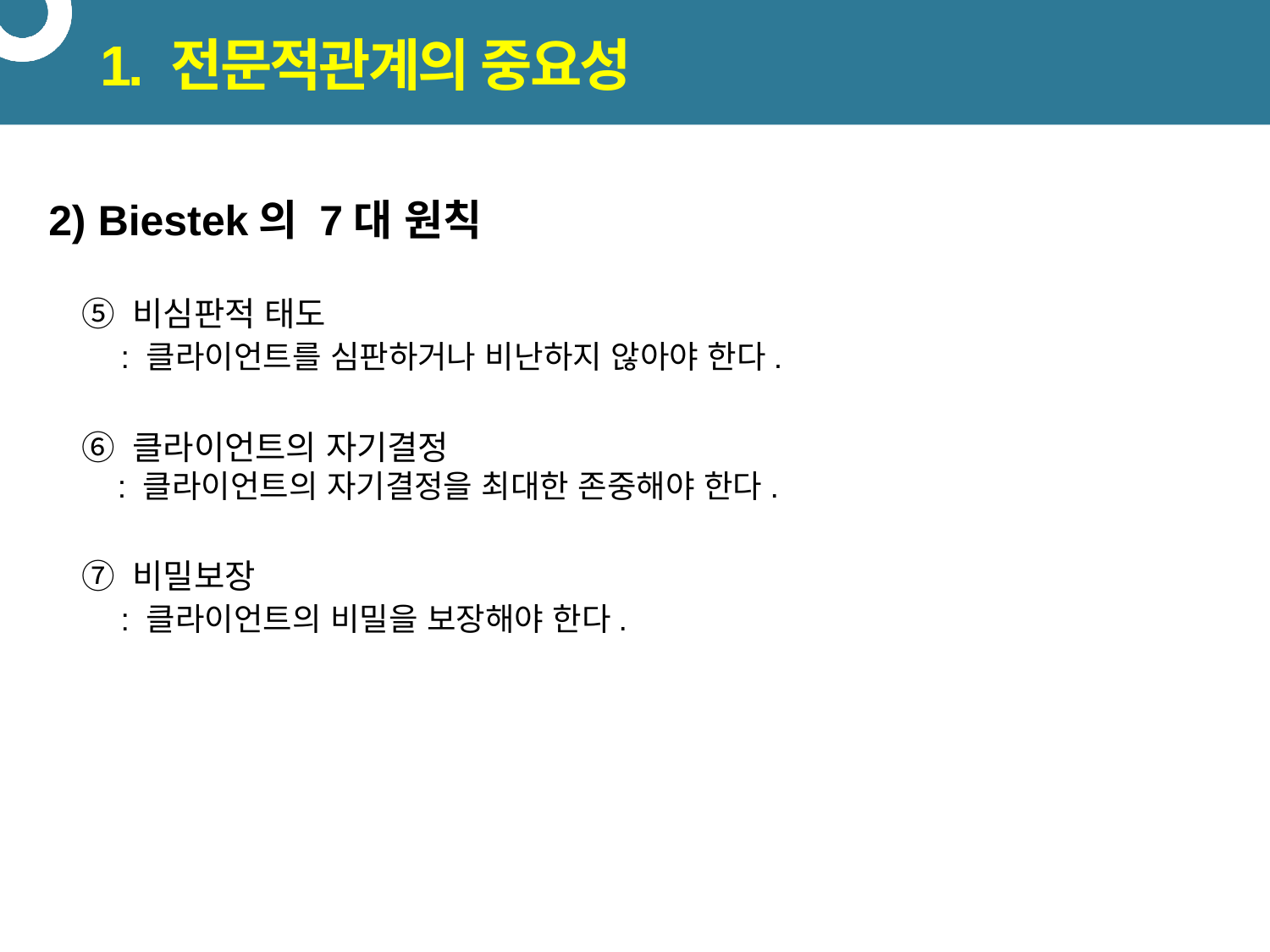

# 1. 전문적관계의 중요성
2) Biestek의 7대 원칙

⑤ 비심판적 태도
    : 클라이언트를 심판하거나 비난하지 않아야 한다.

⑥ 클라이언트의 자기결정
    : 클라이언트의 자기결정을 최대한 존중해야 한다.

⑦ 비밀보장
    : 클라이언트의 비밀을 보장해야 한다.